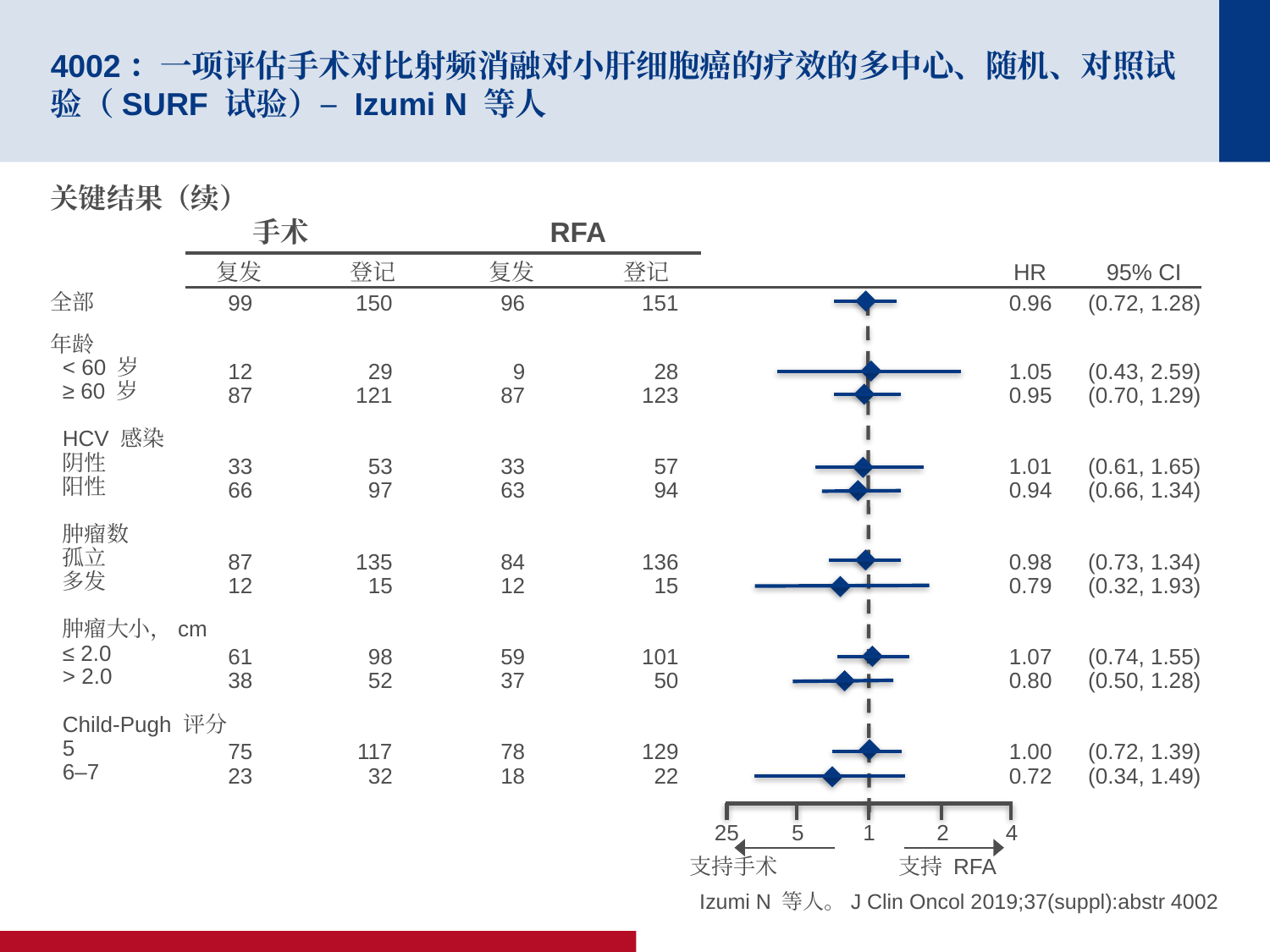

# 4002：一项评估手术对比射频消融对小肝细胞癌的疗效的多中心、随机、对照试验（SURF 试验）– Izumi N 等人
关键结果（续）

手术
RFA
复发
登记
复发
登记
151

28
123

57
94

136
15

101
50

129
22
HR
95% CI
全部

年龄
< 60 岁
≥ 60 岁

HCV 感染
阴性
阳性

肿瘤数
孤立
多发

肿瘤大小，cm
≤ 2.0
> 2.0

Child-Pugh 评分
5
6–7
99

12
87

33
66

87
12

61
38

75
23
150

29
121

53
97

135
15

98
52

117
32
96

9
87

33
63

84
12

59
37

78
18
0.96

1.05
0.95

1.01
0.94

0.98
0.79

1.07
0.80

1.00
0.72
(0.72, 1.28)

(0.43, 2.59)
(0.70, 1.29)

(0.61, 1.65)
(0.66, 1.34)

(0.73, 1.34)
(0.32, 1.93)

(0.74, 1.55)
(0.50, 1.28)

(0.72, 1.39)
(0.34, 1.49)

25
5
1
2
4
支持手术
支持 RFA
Izumi N 等人。J Clin Oncol 2019;37(suppl):abstr 4002